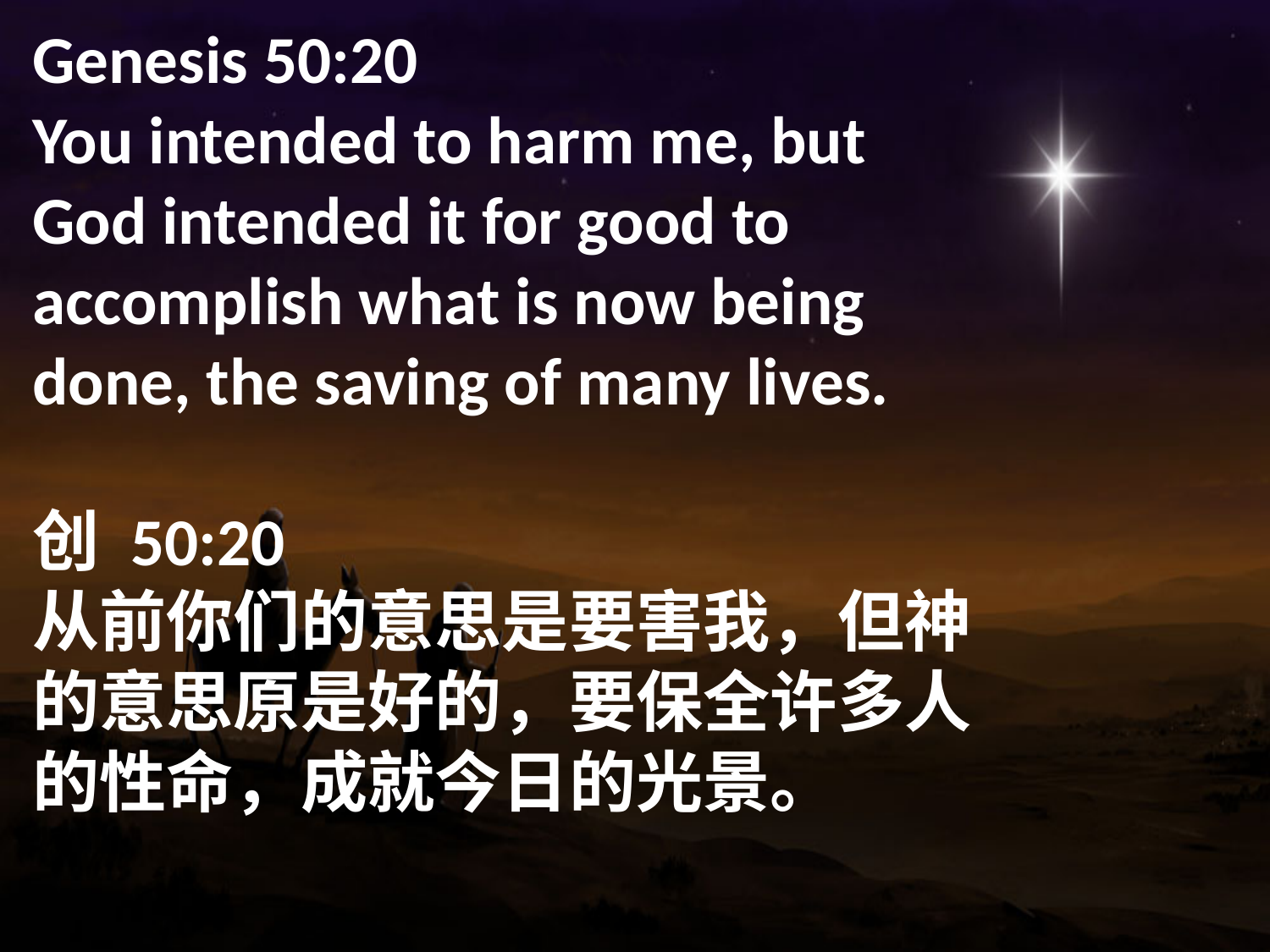

Genesis 50:20
You intended to harm me, but God intended it for good to accomplish what is now being done, the saving of many lives.

创 50:20
从前你们的意思是要害我，但神的意思原是好的，要保全许多人的性命，成就今日的光景。